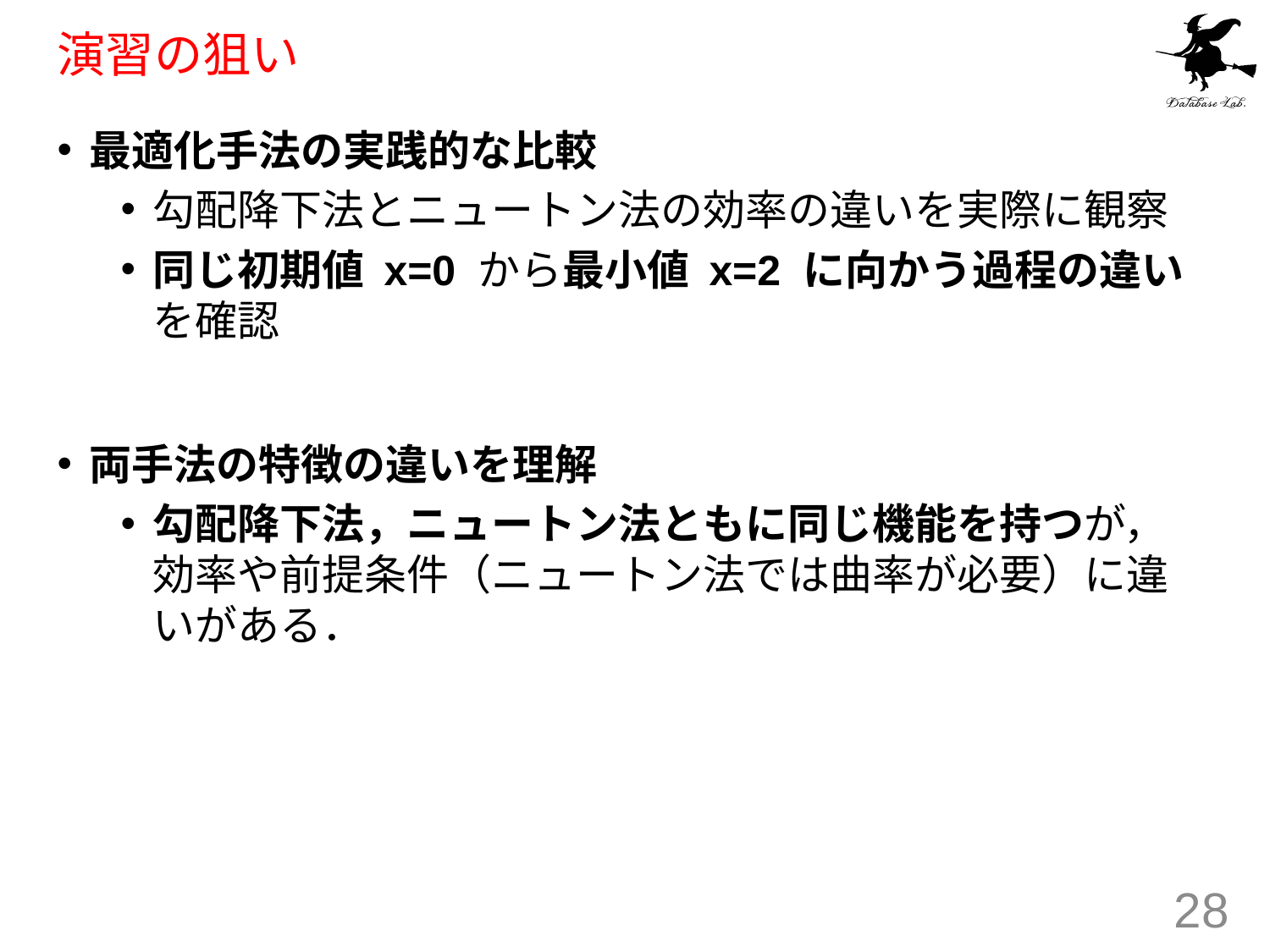

# 演習の狙い
最適化手法の実践的な比較
勾配降下法とニュートン法の効率の違いを実際に観察
同じ初期値 x=0 から最小値 x=2 に向かう過程の違いを確認

両手法の特徴の違いを理解
勾配降下法，ニュートン法ともに同じ機能を持つが，効率や前提条件（ニュートン法では曲率が必要）に違いがある．

28